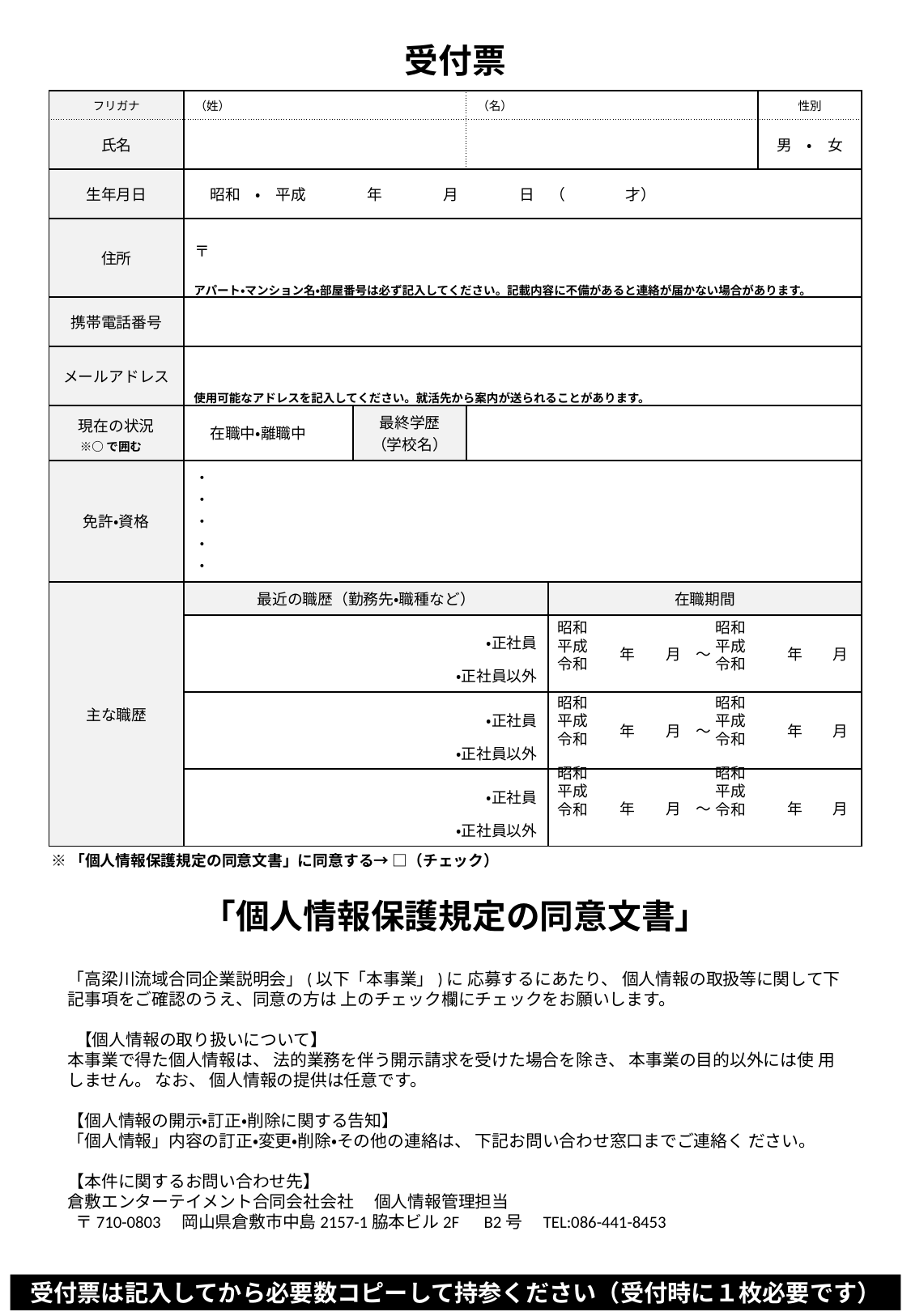

# 受付票
| フリガナ | （姓） |  | （名） |  | 性別 |
| --- | --- | --- | --- | --- | --- |
| 氏名 |  |  |  |  | 男　・　女 |
| 生年月日 | 昭和　・　平成　　　　年　　　　月　　　　日　（　　　　才） |  |  |  |  |
| 住所 | 〒 |  |  |  |  |
| 携帯電話番号 |  |  |  |  |  |
| メールアドレス |  |  |  |  |  |
| 現在の状況 | 在職中・離職中 | 最終学歴 （学校名） |  |  |  |
| 免許・資格 | ・ ・ ・ ・ ・ |  |  |  |  |
| 主な職歴 | 最近の職歴（勤務先・職種など） |  |  | 在職期間 |  |
|  | ・正社員 ・正社員以外 |  |  | 年　　月　～　　　　　年　　月 |  |
|  | ・正社員 ・正社員以外 |  |  | 年　　月　～　　　　　年　　月 |  |
|  | ・正社員 ・正社員以外 |  |  | 年　　月　～　　　　　年　　月 |  |
アパート・マンション名・部屋番号は必ず記入してください。記載内容に不備があると連絡が届かない場合があります。
使用可能なアドレスを記入してください。就活先から案内が送られることがあります。
※○で囲む
昭和
平成
令和
昭和
平成
令和
昭和
平成
令和
昭和
平成
令和
昭和
平成
令和
昭和
平成
令和
※「個人情報保護規定の同意文書」に同意する→ □（チェック）
「個人情報保護規定の同意文書」
「高梁川流域合同企業説明会」(以下「本事業」)に 応募するにあたり、 個人情報の取扱等に関して下記事項をご確認のうえ、同意の方は 上のチェック欄にチェックをお願いします。

 【個人情報の取り扱いについて】
本事業で得た個人情報は、 法的業務を伴う開示請求を受けた場合を除き、 本事業の目的以外には使 用しません。 なお、 個人情報の提供は任意です。

【個人情報の開示・訂正・削除に関する告知】
「個人情報」内容の訂正・変更・削除・その他の連絡は、 下記お問い合わせ窓口までご連絡く ださい。

【本件に関するお問い合わせ先】
倉敷エンターテイメント合同会社会社 　個人情報管理担当
 〒710-0803　岡山県倉敷市中島2157-1脇本ビル2F　B2号　TEL:086-441-8453
受付票は記入してから必要数コピーして持参ください（受付時に１枚必要です）